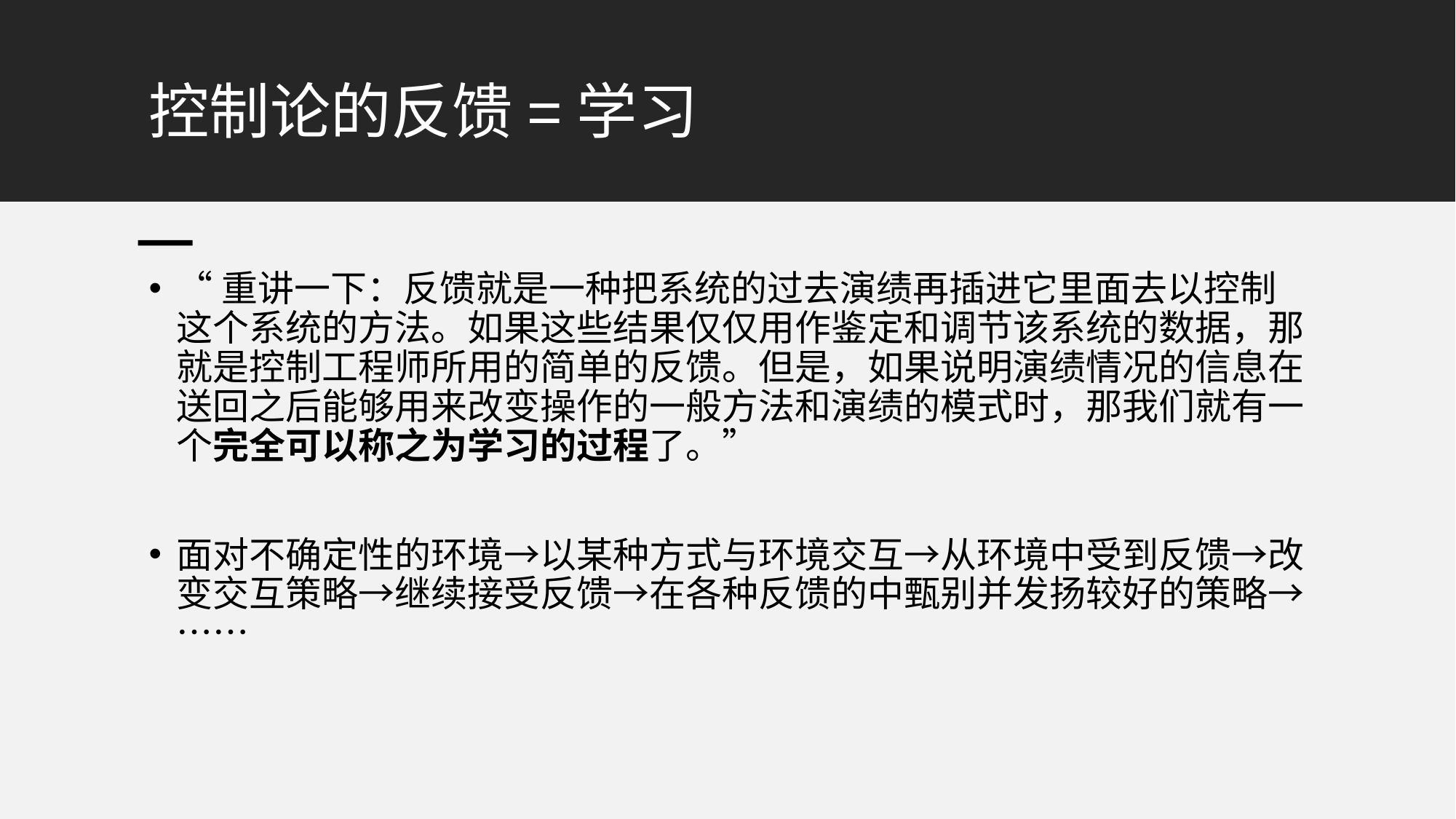

# 控制论的反馈=学习

“重讲一下：反馈就是一种把系统的过去演绩再插进它里面去以控制这个系统的方法。如果这些结果仅仅用作鉴定和调节该系统的数据，那就是控制工程师所用的简单的反馈。但是，如果说明演绩情况的信息在送回之后能够用来改变操作的一般方法和演绩的模式时，那我们就有一个完全可以称之为学习的过程了。”

面对不确定性的环境→以某种方式与环境交互→从环境中受到反馈→改变交互策略→继续接受反馈→在各种反馈的中甄别并发扬较好的策略→……